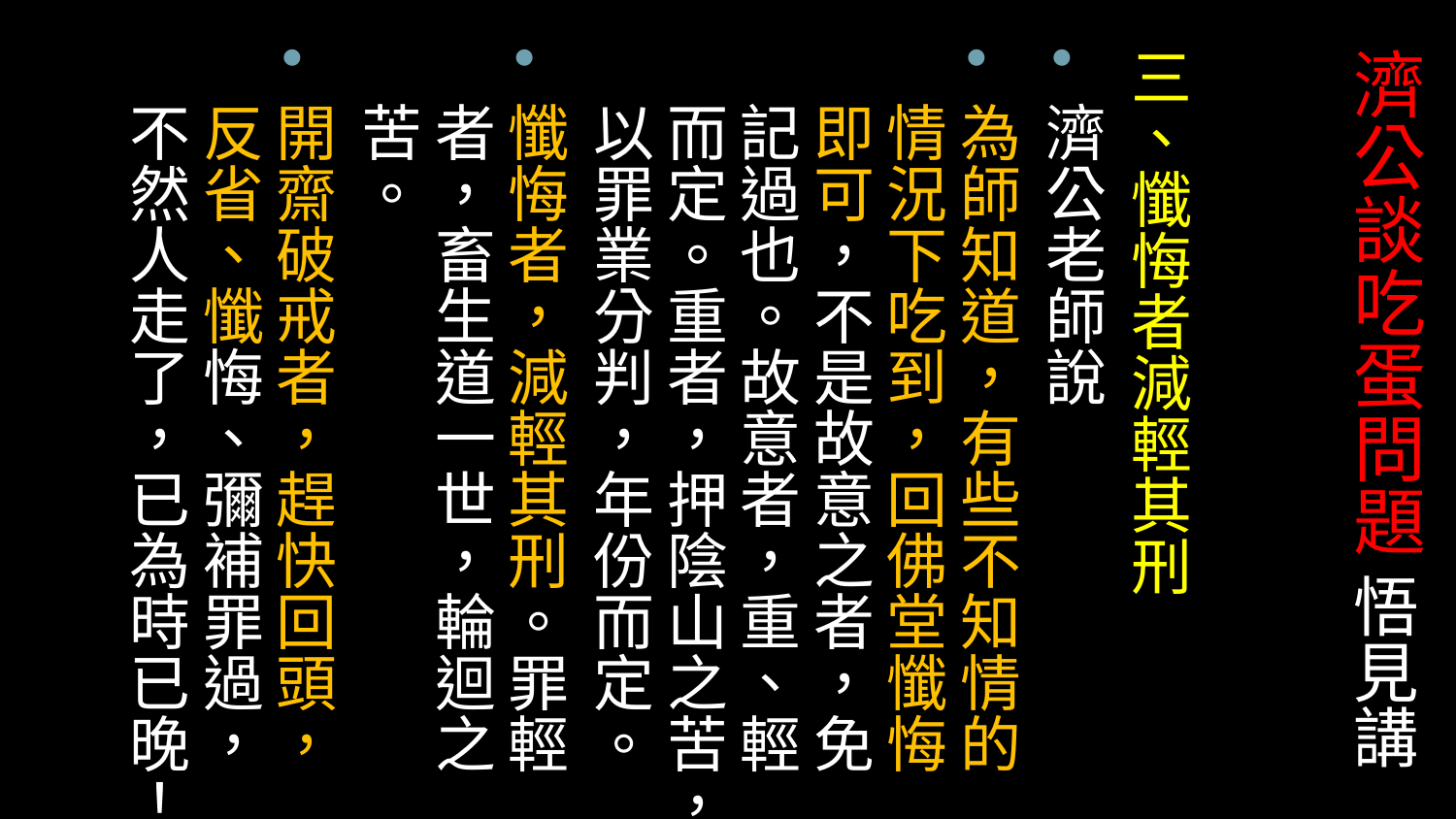

# 濟公談吃蛋問題 悟見講
三、懺悔者減輕其刑
濟公老師說
為師知道，有些不知情的情況下吃到，回佛堂懺悔即可，不是故意之者，免記過也。故意者，重、輕而定。重者，押陰山之苦，以罪業分判，年份而定。
懺悔者，減輕其刑。罪輕者，畜生道一世，輪迴之苦。
開齋破戒者，趕快回頭，反省、懺悔、彌補罪過，不然人走了，已為時已晚！